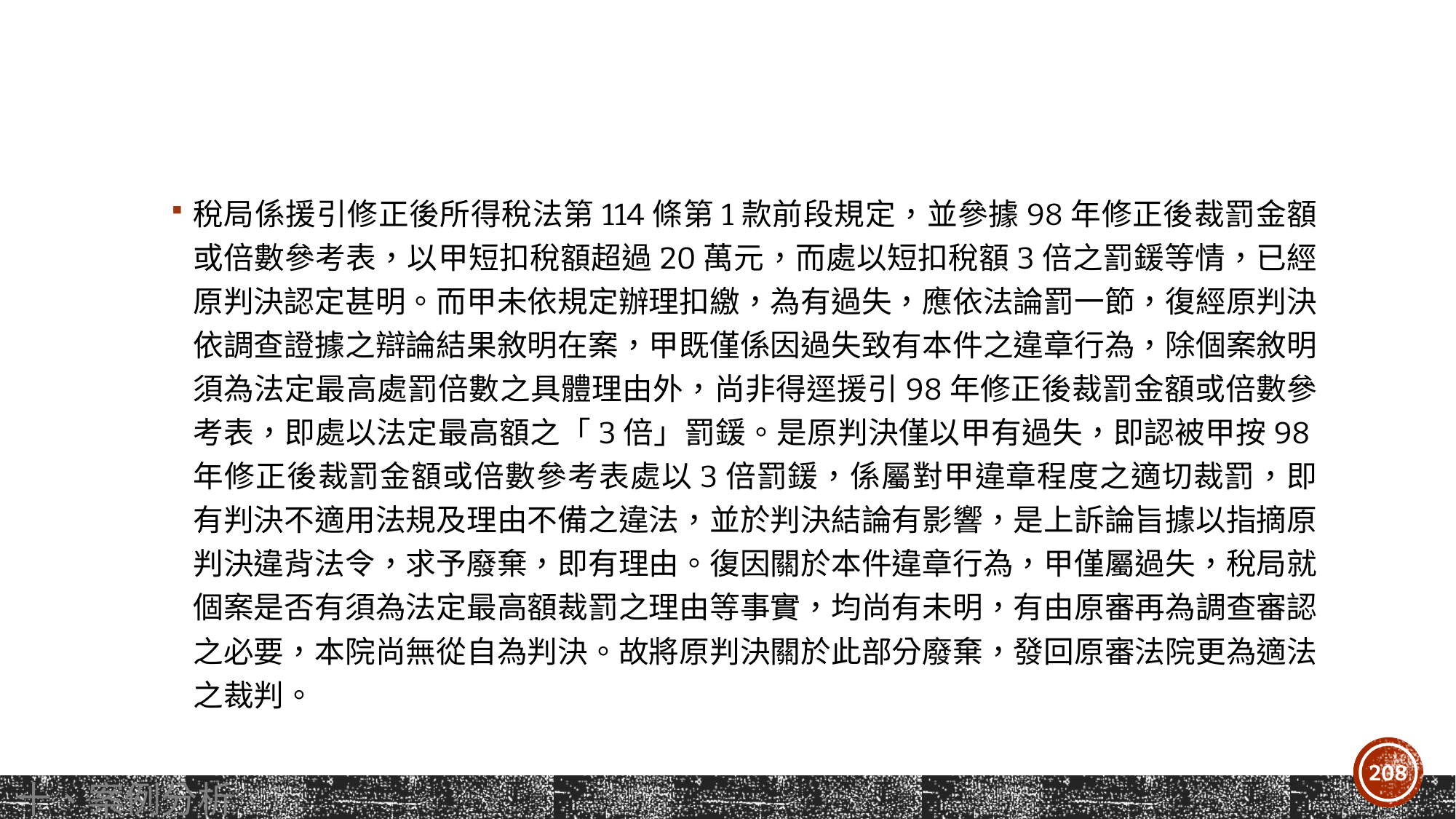

#

稅局係援引修正後所得稅法第114條第1款前段規定，並參據98年修正後裁罰金額或倍數參考表，以甲短扣稅額超過20萬元，而處以短扣稅額3倍之罰鍰等情，已經原判決認定甚明。而甲未依規定辦理扣繳，為有過失，應依法論罰一節，復經原判決依調查證據之辯論結果敘明在案，甲既僅係因過失致有本件之違章行為，除個案敘明須為法定最高處罰倍數之具體理由外，尚非得逕援引98年修正後裁罰金額或倍數參考表，即處以法定最高額之「3倍」罰鍰。是原判決僅以甲有過失，即認被甲按98年修正後裁罰金額或倍數參考表處以3倍罰鍰，係屬對甲違章程度之適切裁罰，即有判決不適用法規及理由不備之違法，並於判決結論有影響，是上訴論旨據以指摘原判決違背法令，求予廢棄，即有理由。復因關於本件違章行為，甲僅屬過失，稅局就個案是否有須為法定最高額裁罰之理由等事實，均尚有未明，有由原審再為調查審認之必要，本院尚無從自為判決。故將原判決關於此部分廢棄，發回原審法院更為適法之裁判。
208